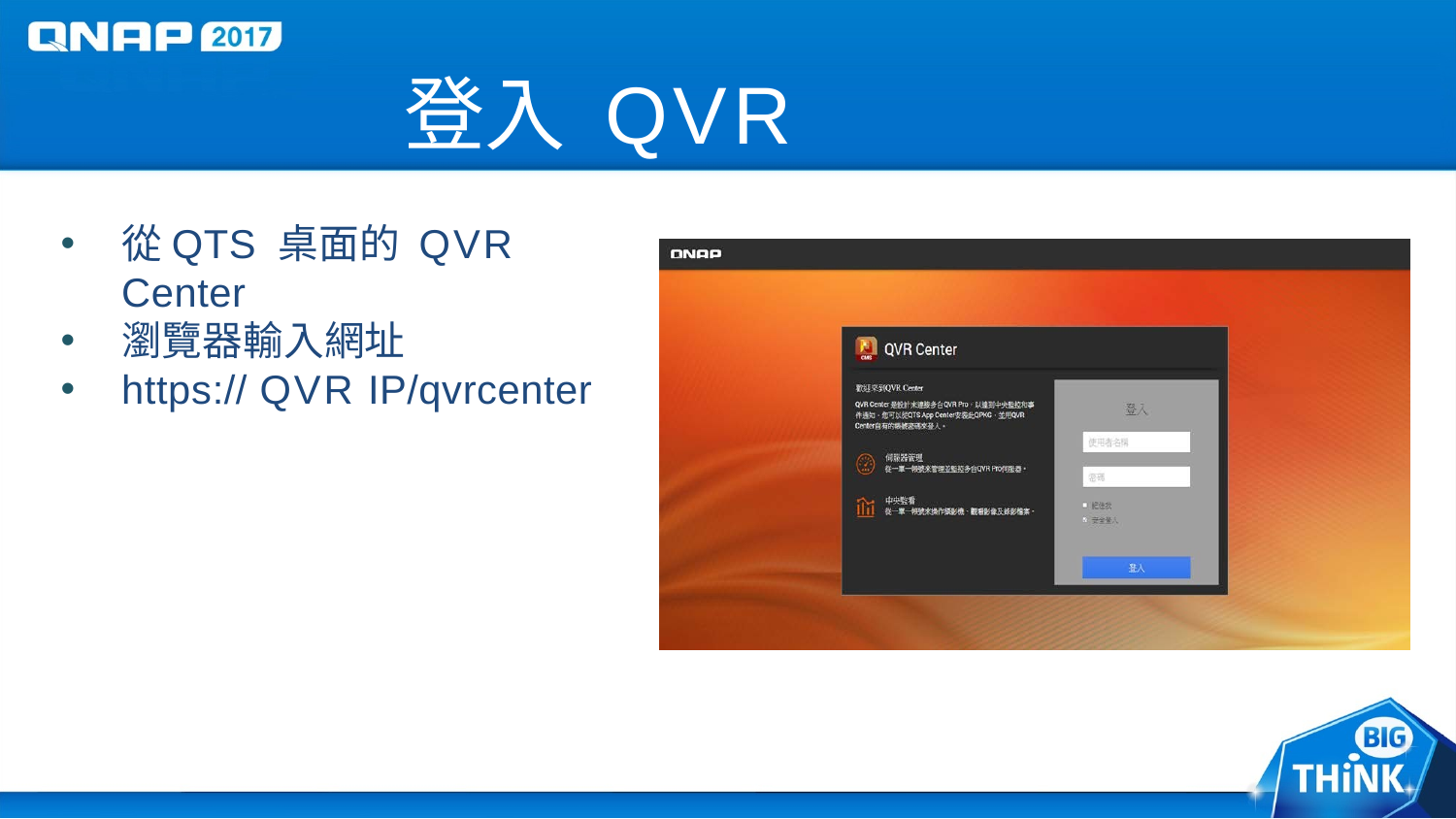

# 登入QVR Center
從QTS 桌面的 QVR Center
瀏覽器輸入網址
https:// QVR IP/qvrcenter